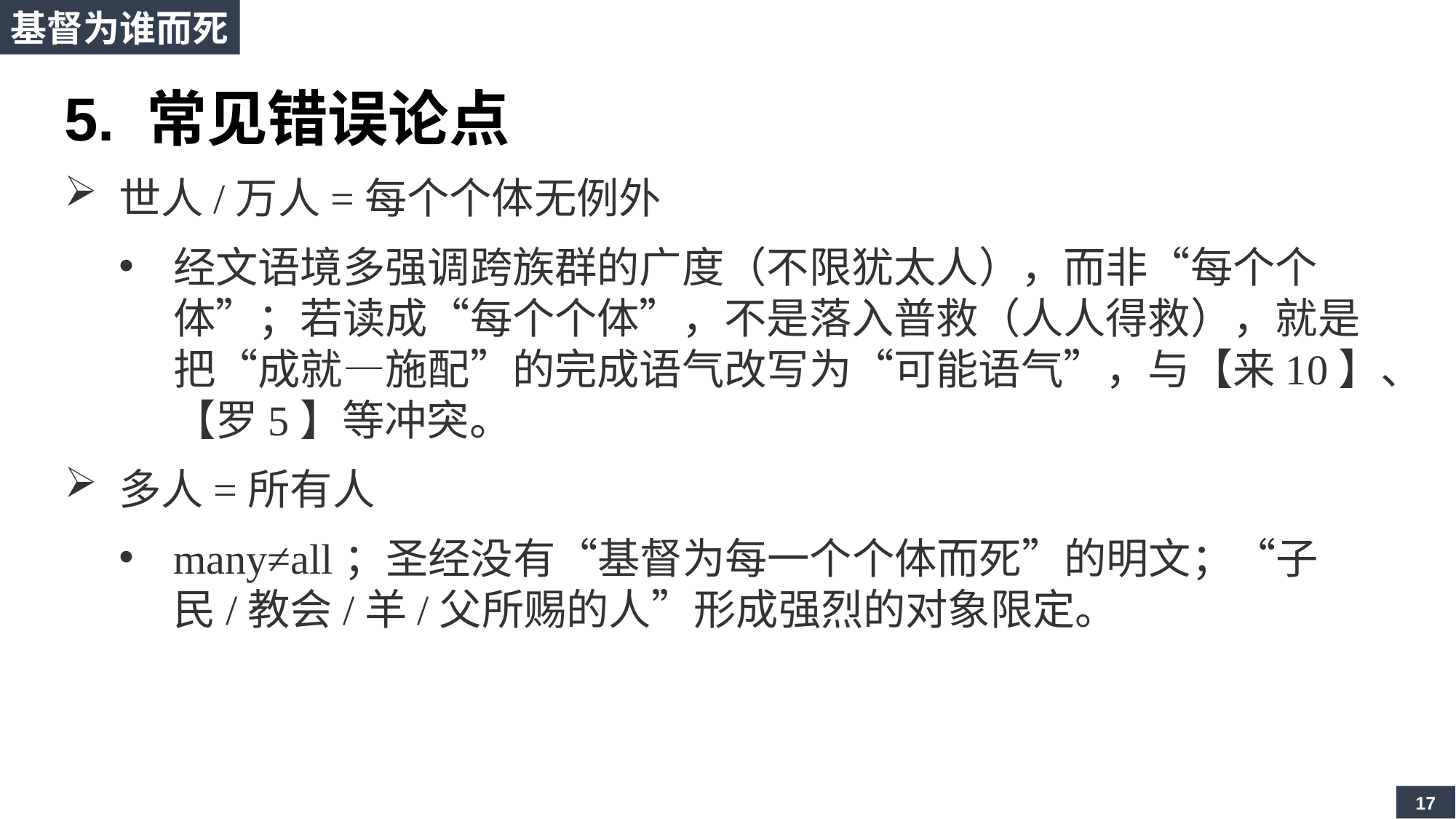

基督为谁而死
5. 常见错误论点
世人/万人=每个个体无例外
经文语境多强调跨族群的广度（不限犹太人），而非“每个个体”；若读成“每个个体”，不是落入普救（人人得救），就是把“成就—施配”的完成语气改写为“可能语气”，与【来10】、【罗5】等冲突。
多人=所有人
many≠all；圣经没有“基督为每一个个体而死”的明文；“子民/教会/羊/父所赐的人”形成强烈的对象限定。

17